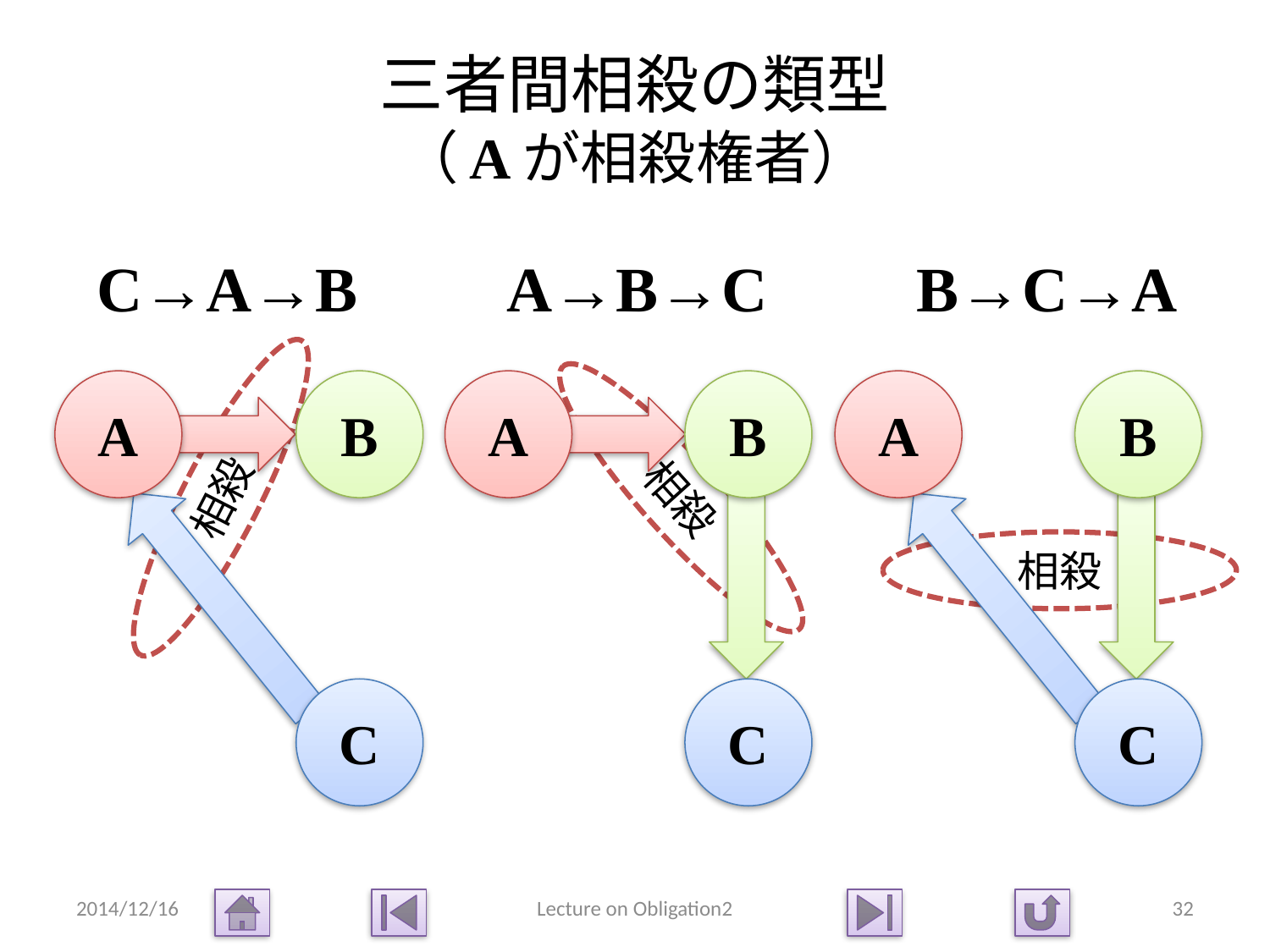

# 三者間相殺の類型 （Aが相殺権者）
C→A→B
A→B→C
B→C→A
A
B
A
B
A
B

相殺
相殺

相殺
C
C
C
2014/12/16
Lecture on Obligation2
32